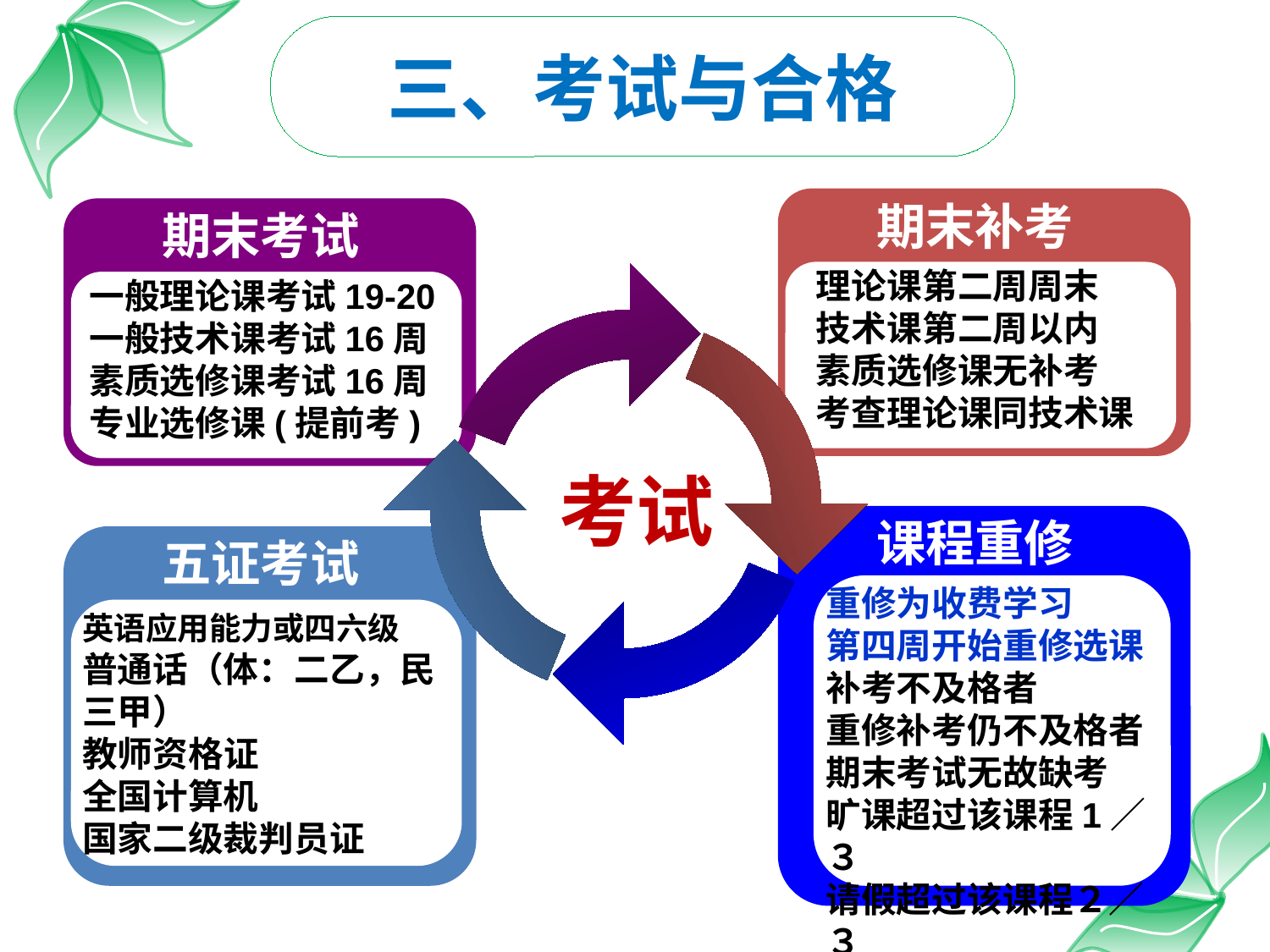

三、考试与合格

期末补考

期末考试
理论课第二周周末
技术课第二周以内
素质选修课无补考
考查理论课同技术课

一般理论课考试19-20
一般技术课考试16周
素质选修课考试16周
专业选修课(提前考)

 考试

课程重修

五证考试
重修为收费学习
第四周开始重修选课
补考不及格者
重修补考仍不及格者
期末考试无故缺考
旷课超过该课程1／３
请假超过该课程２／３

英语应用能力或四六级
普通话（体：二乙，民三甲）
教师资格证
全国计算机
国家二级裁判员证